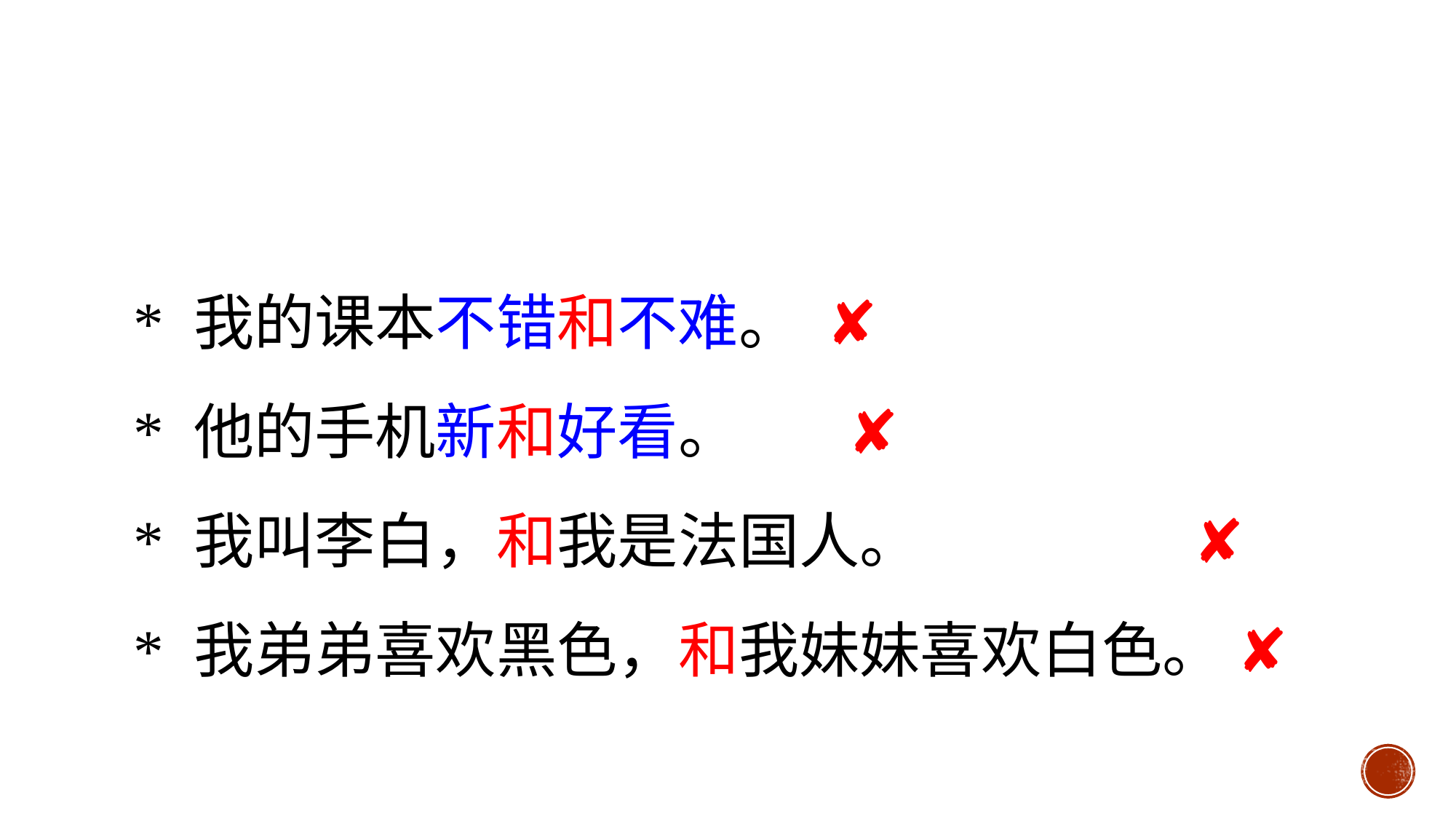

* 我的课本不错和不难。  ✘
* 他的手机新和好看。        ✘
* 我叫李白，和我是法国人。                    ✘
* 我弟弟喜欢黑色，和我妹妹喜欢白色。 ✘